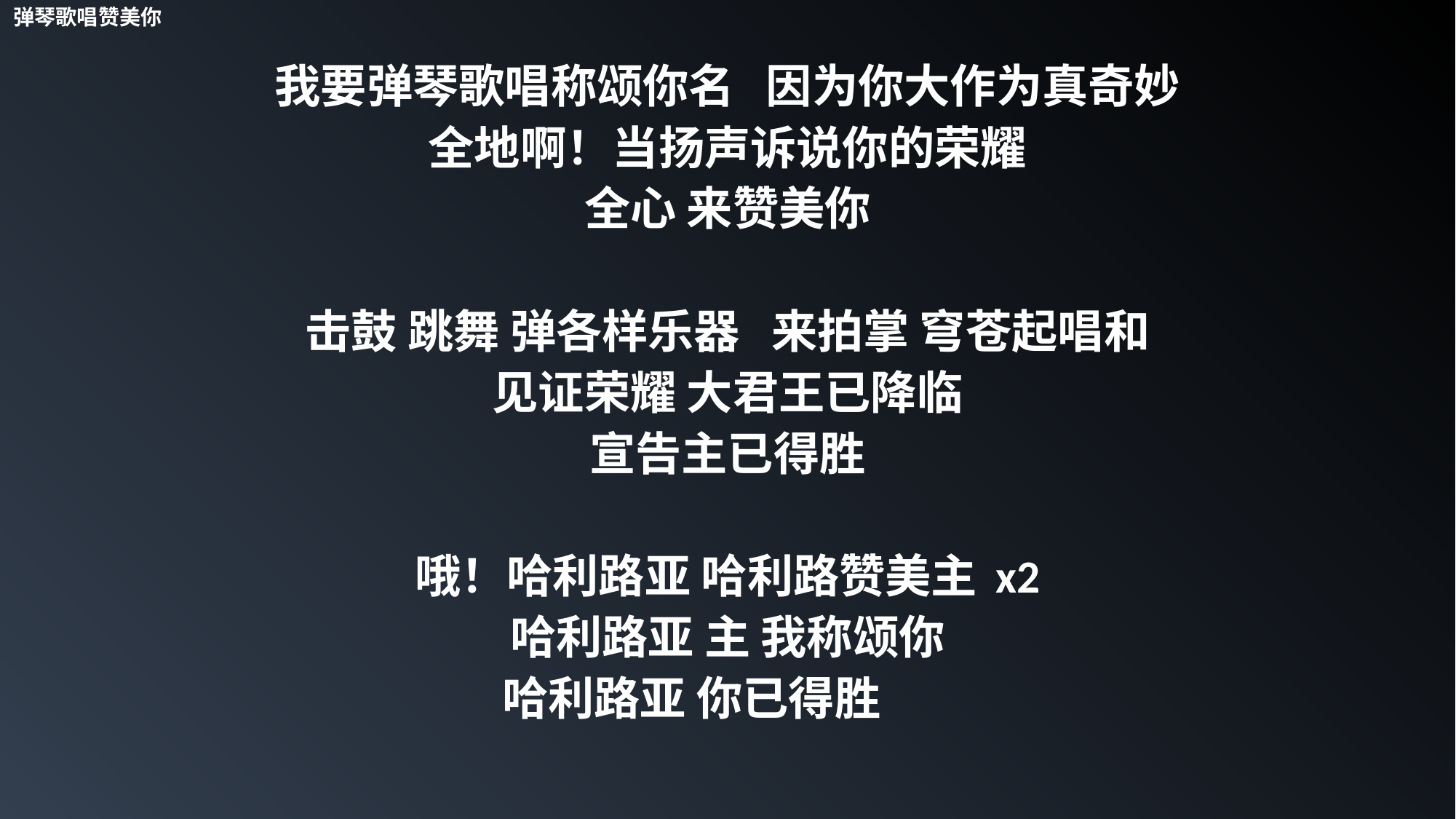

弹琴歌唱赞美你
我要弹琴歌唱称颂你名   因为你大作为真奇妙
全地啊！当扬声诉说你的荣耀
全心 来赞美你

击鼓 跳舞 弹各样乐器   来拍掌 穹苍起唱和
见证荣耀 大君王已降临
宣告主已得胜

哦！哈利路亚 哈利路赞美主 x2
哈利路亚 主 我称颂你
哈利路亚 你已得胜